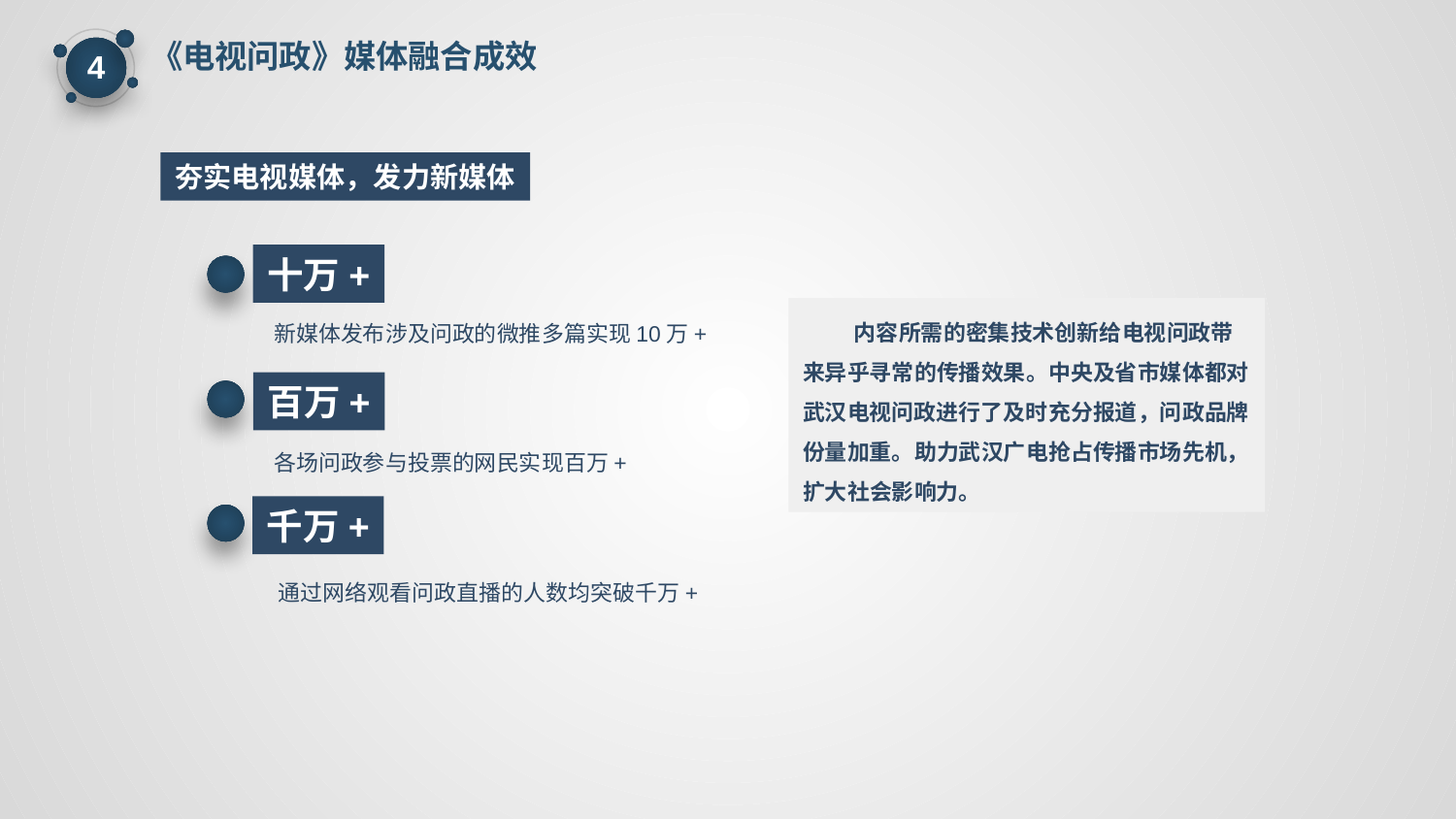

《电视问政》媒体融合成效
4
夯实电视媒体，发力新媒体
十万+

         内容所需的密集技术创新给电视问政带来异乎寻常的传播效果。中央及省市媒体都对武汉电视问政进行了及时充分报道，问政品牌份量加重。助力武汉广电抢占传播市场先机，扩大社会影响力。
         新媒体发布涉及问政的微推多篇实现10万+
百万+

         各场问政参与投票的网民实现百万+
千万+

        通过网络观看问政直播的人数均突破千万+